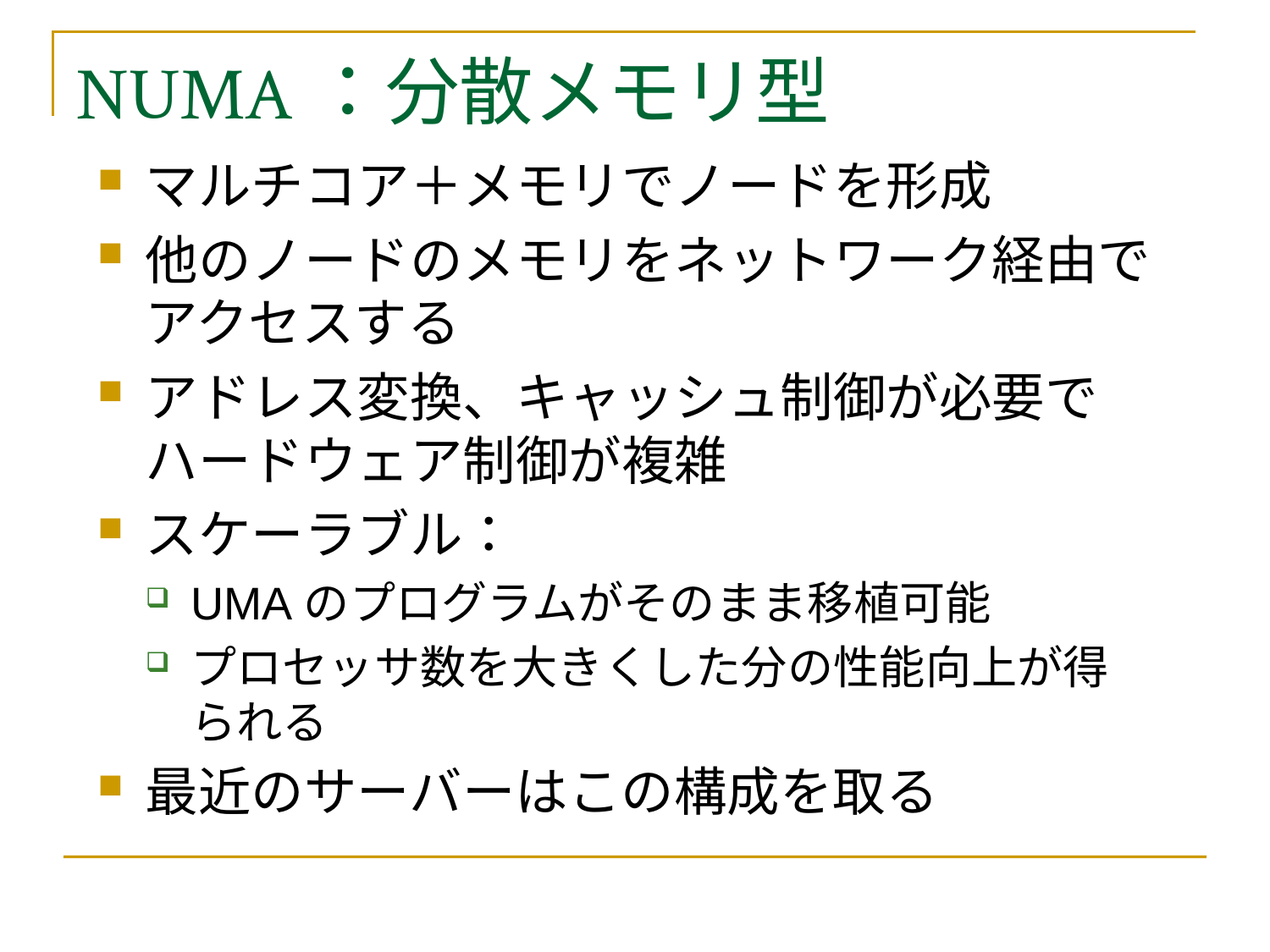

# NUMA：分散メモリ型
マルチコア＋メモリでノードを形成
他のノードのメモリをネットワーク経由でアクセスする
アドレス変換、キャッシュ制御が必要でハードウェア制御が複雑
スケーラブル：
UMAのプログラムがそのまま移植可能
プロセッサ数を大きくした分の性能向上が得られる
最近のサーバーはこの構成を取る